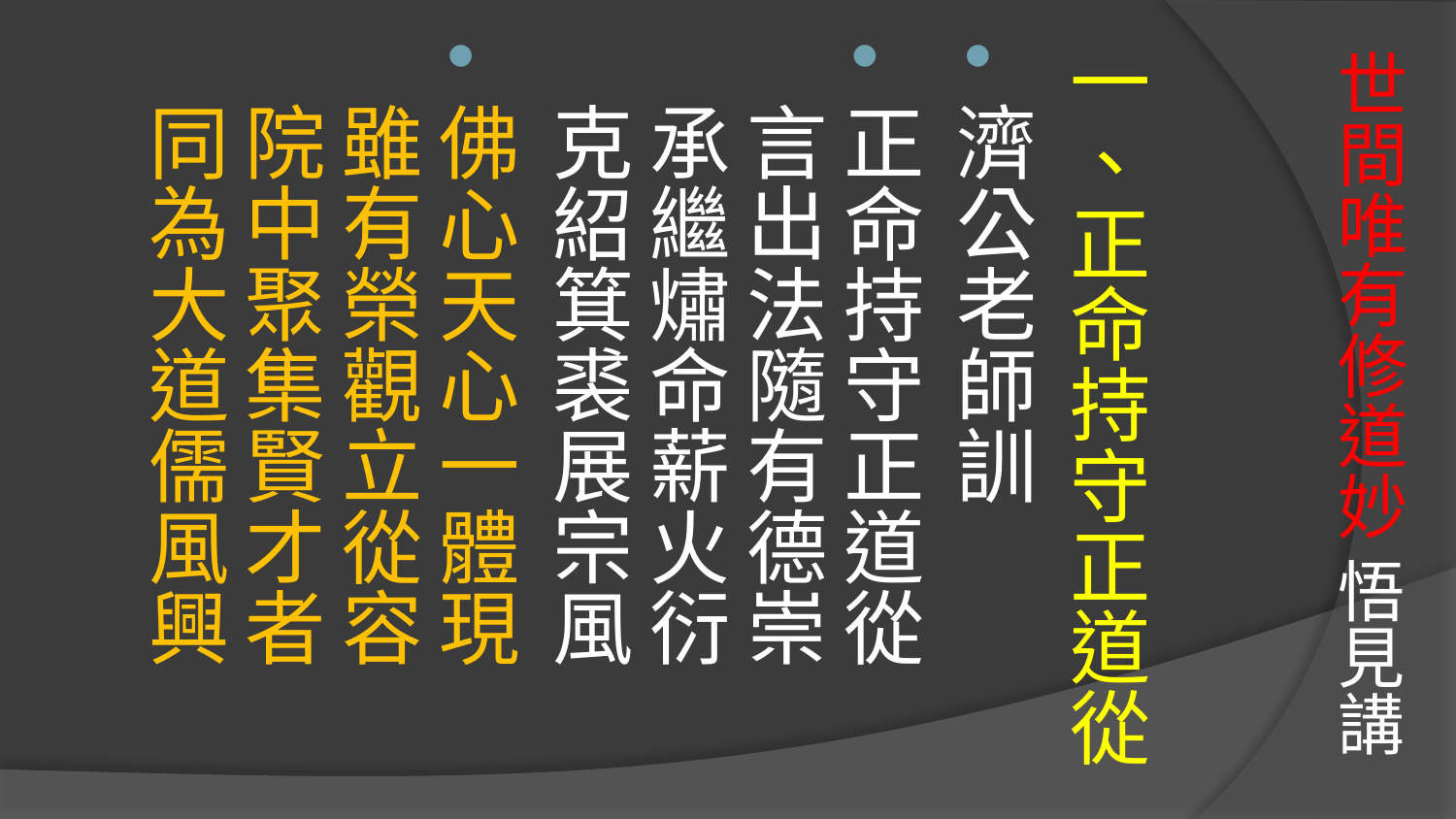

# 世間唯有修道妙 悟見講
一、正命持守正道從
濟公老師訓
正命持守正道從　言出法隨有德崇
承繼熽命薪火衍　克紹箕裘展宗風
佛心天心一體現　雖有榮觀立從容
院中聚集賢才者　同為大道儒風興